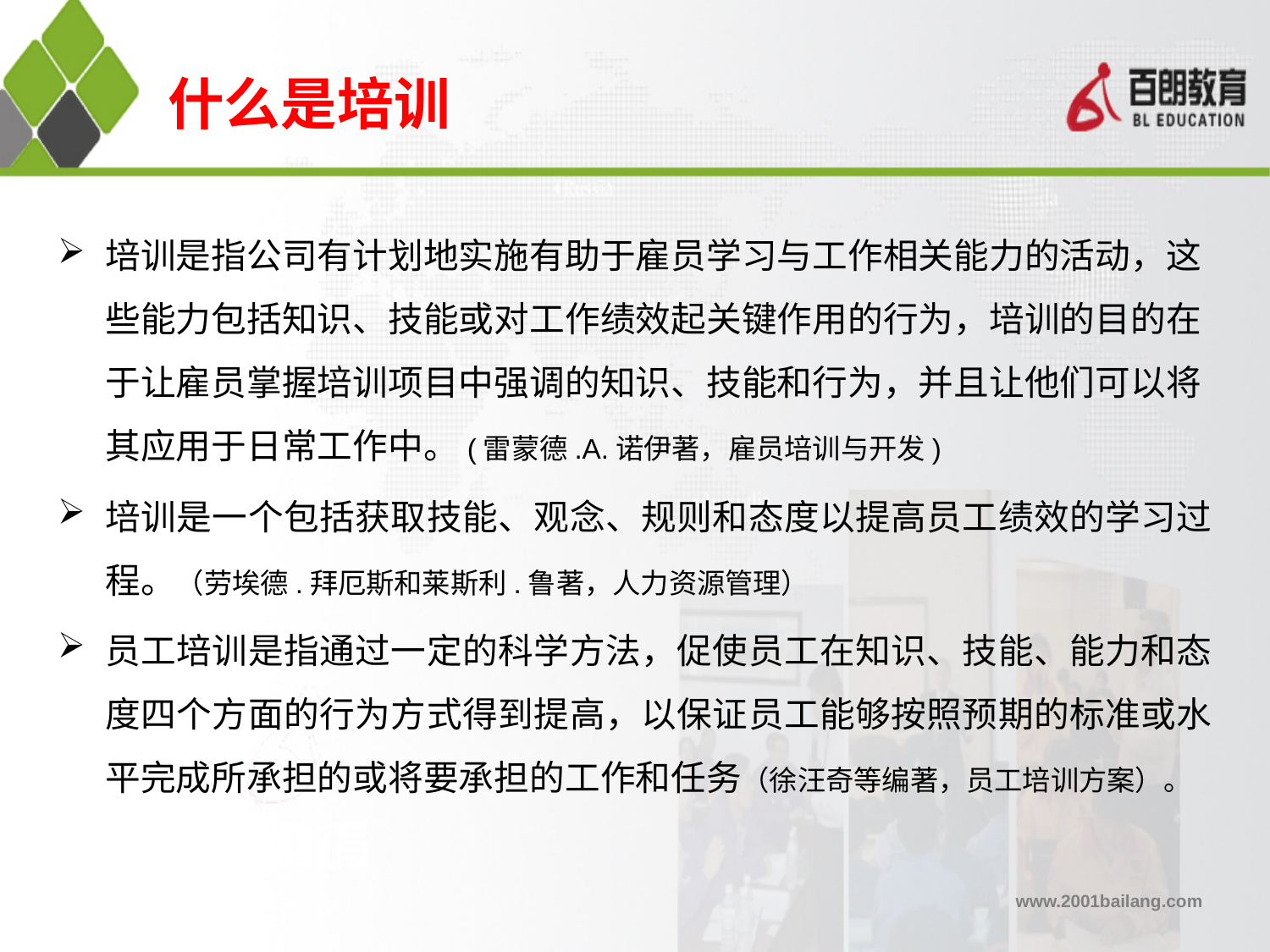

# 什么是培训
培训是指公司有计划地实施有助于雇员学习与工作相关能力的活动，这些能力包括知识、技能或对工作绩效起关键作用的行为，培训的目的在于让雇员掌握培训项目中强调的知识、技能和行为，并且让他们可以将其应用于日常工作中。(雷蒙德.A.诺伊著，雇员培训与开发)
培训是一个包括获取技能、观念、规则和态度以提高员工绩效的学习过程。（劳埃德.拜厄斯和莱斯利.鲁著，人力资源管理）
员工培训是指通过一定的科学方法，促使员工在知识、技能、能力和态度四个方面的行为方式得到提高，以保证员工能够按照预期的标准或水平完成所承担的或将要承担的工作和任务（徐汪奇等编著，员工培训方案）。